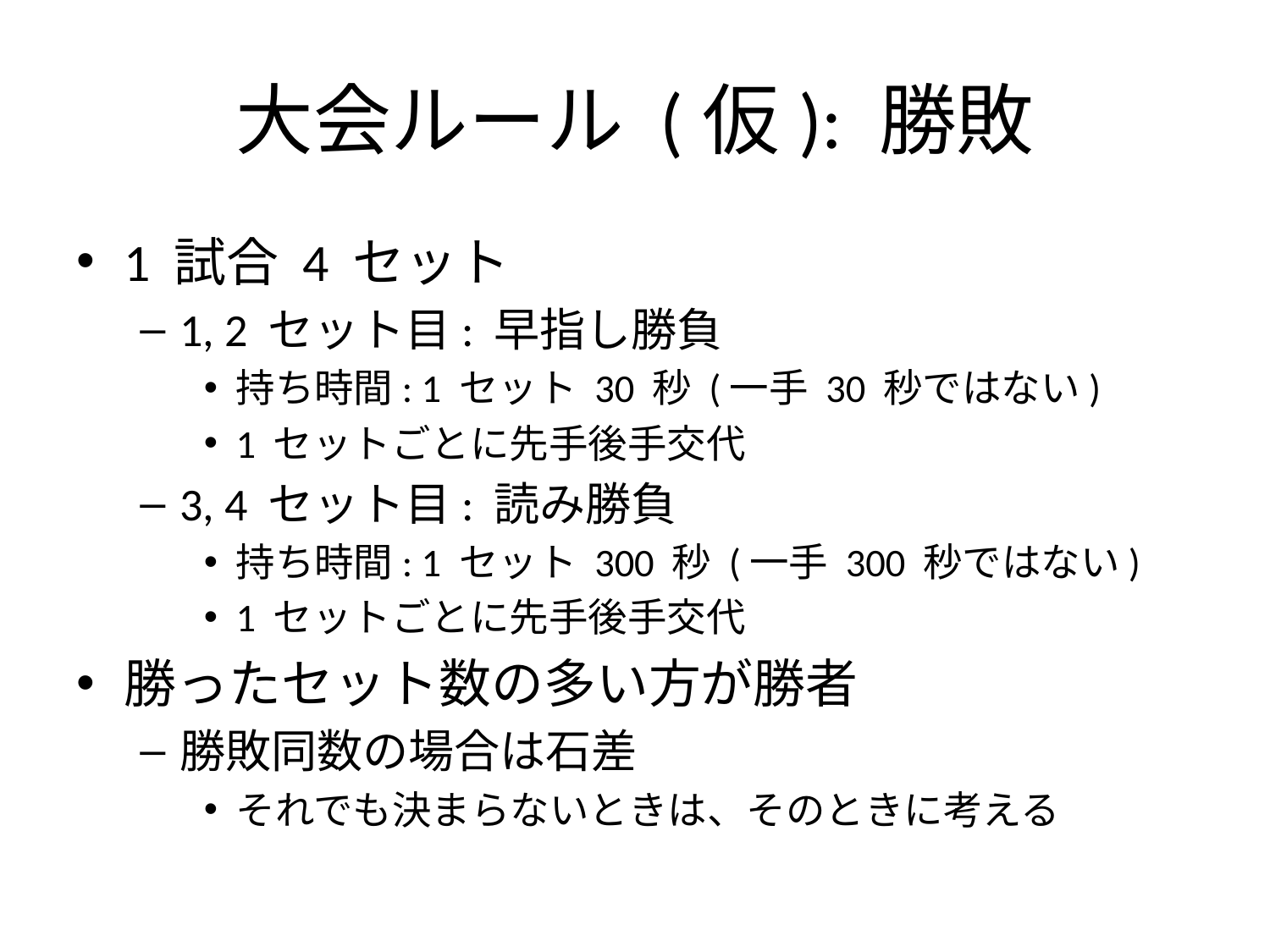

# 大会ルール (仮): 勝敗
1 試合 4 セット
1, 2 セット目: 早指し勝負
持ち時間: 1 セット 30 秒 (一手 30 秒ではない)
1 セットごとに先手後手交代
3, 4 セット目: 読み勝負
持ち時間: 1 セット 300 秒 (一手 300 秒ではない)
1 セットごとに先手後手交代
勝ったセット数の多い方が勝者
勝敗同数の場合は石差
それでも決まらないときは、そのときに考える